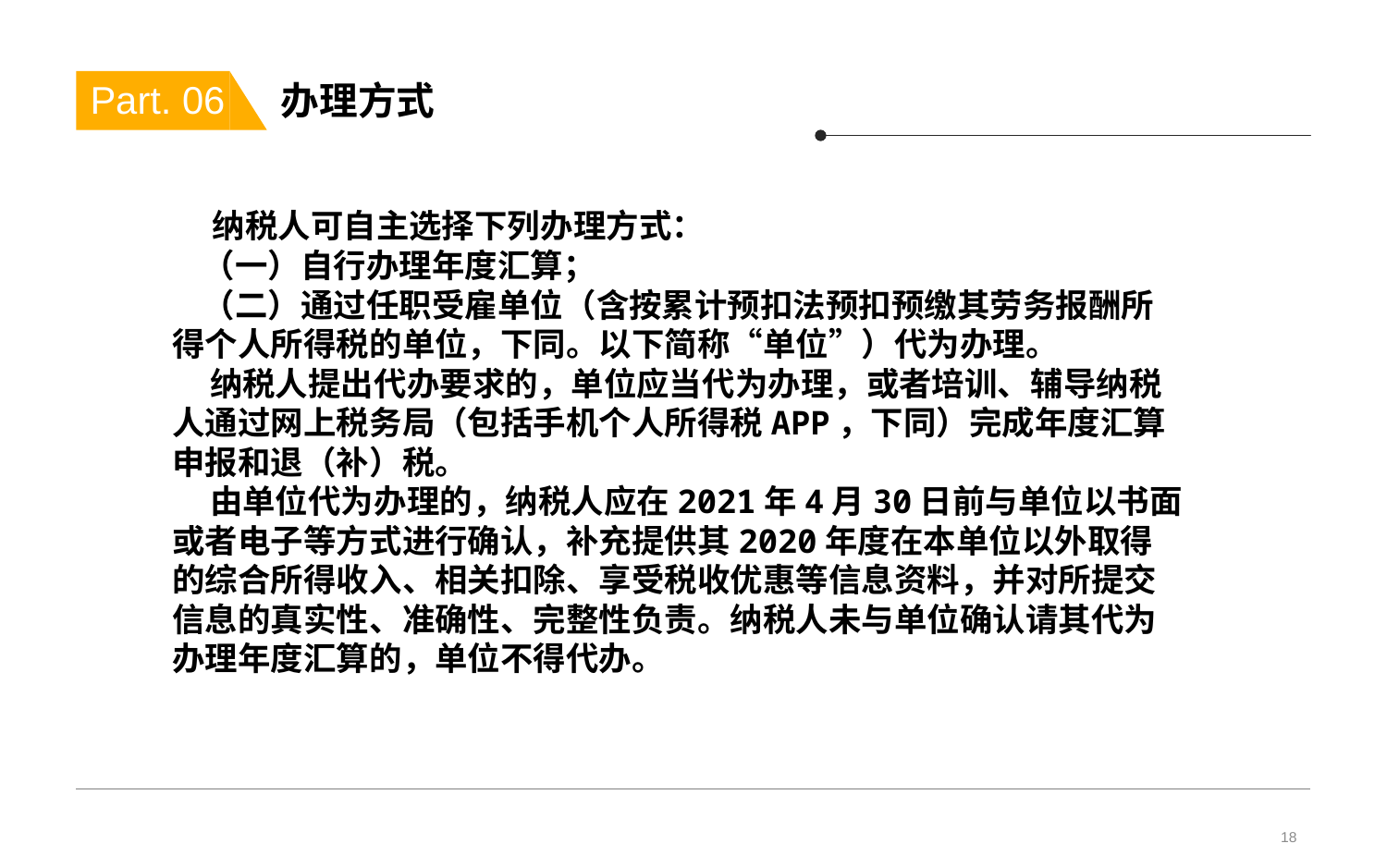

# 办理方式
Part. 06
    纳税人可自主选择下列办理方式：
   （一）自行办理年度汇算；
   （二）通过任职受雇单位（含按累计预扣法预扣预缴其劳务报酬所得个人所得税的单位，下同。以下简称“单位”）代为办理。
    纳税人提出代办要求的，单位应当代为办理，或者培训、辅导纳税人通过网上税务局（包括手机个人所得税APP，下同）完成年度汇算申报和退（补）税。
    由单位代为办理的，纳税人应在2021年4月30日前与单位以书面或者电子等方式进行确认，补充提供其2020年度在本单位以外取得的综合所得收入、相关扣除、享受税收优惠等信息资料，并对所提交信息的真实性、准确性、完整性负责。纳税人未与单位确认请其代为办理年度汇算的，单位不得代办。

18